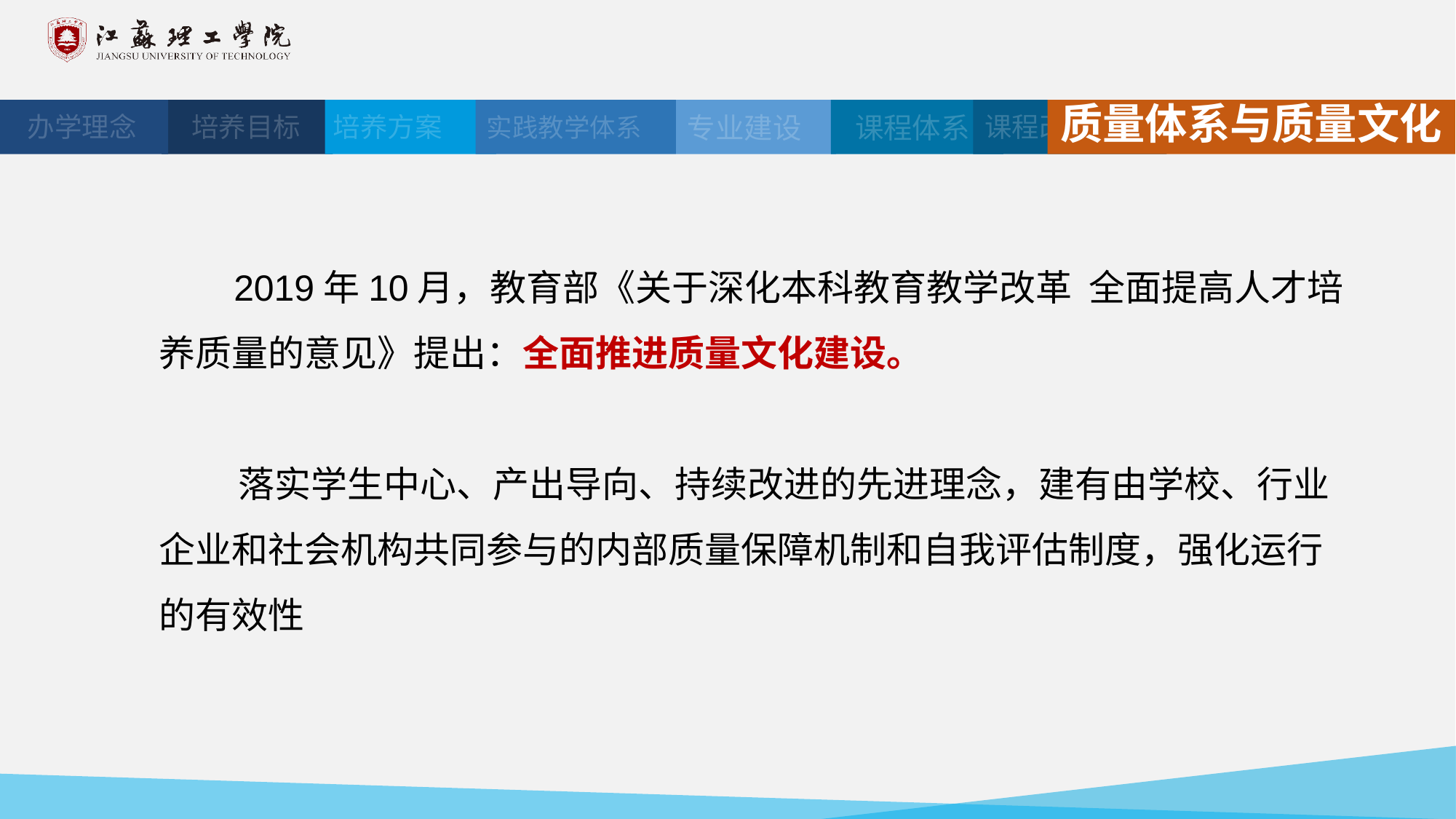

质量体系与质量文化

实践教学体系
专业建设
 课程体系

办学理念
培养目标
培养方案
课程改革
  2019年10月，教育部《关于深化本科教育教学改革  全面提高人才培养质量的意见》提出：全面推进质量文化建设。

  落实学生中心、产出导向、持续改进的先进理念，建有由学校、行业企业和社会机构共同参与的内部质量保障机制和自我评估制度，强化运行的有效性